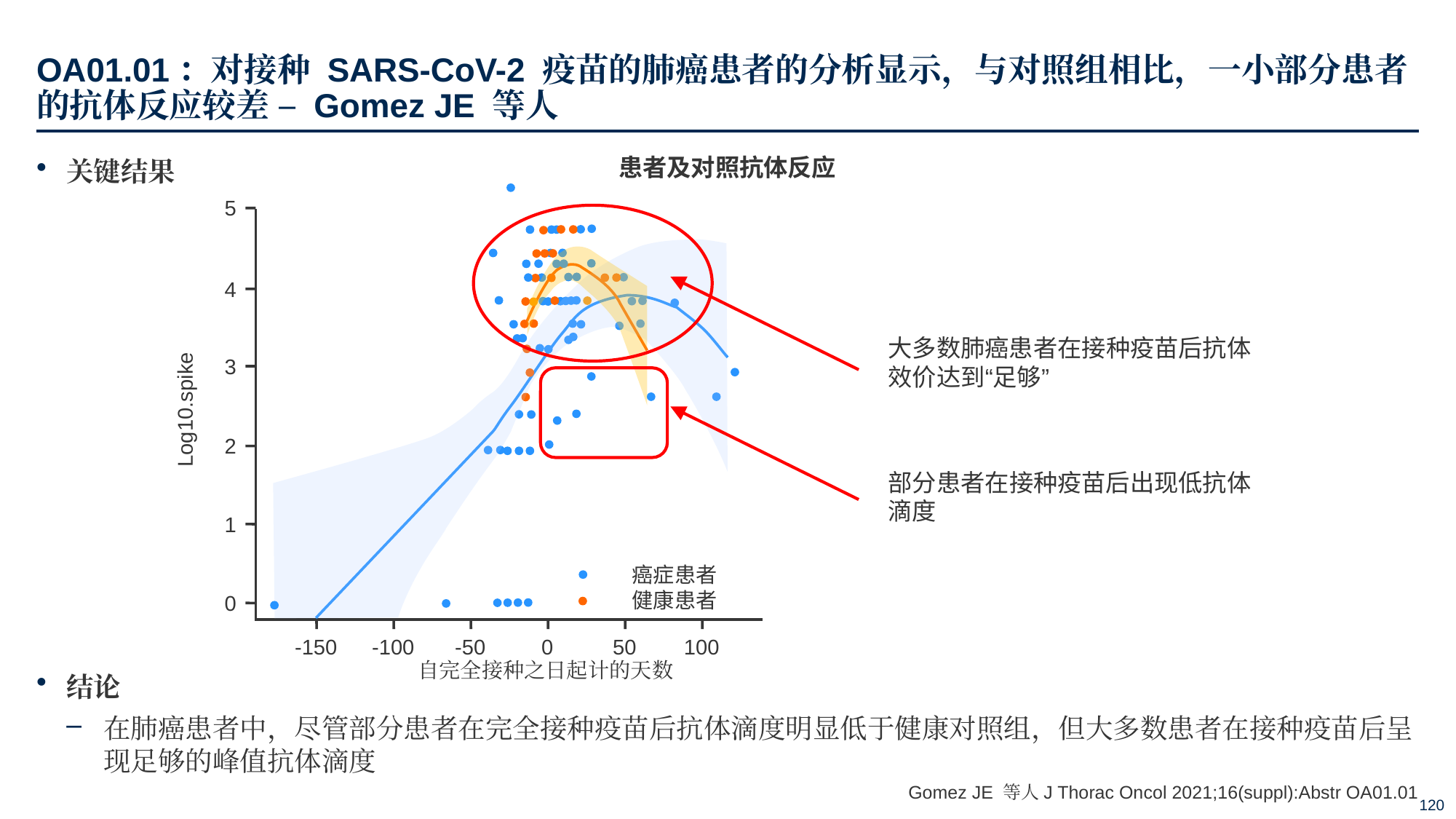

# OA01.01：对接种 SARS-CoV-2 疫苗的肺癌患者的分析显示，与对照组相比，一小部分患者的抗体反应较差 – Gomez JE 等人
患者及对照抗体反应
关键结果
结论
在肺癌患者中，尽管部分患者在完全接种疫苗后抗体滴度明显低于健康对照组，但大多数患者在接种疫苗后呈现足够的峰值抗体滴度

5

4

3

Log10.spike
2

1

0

大多数肺癌患者在接种疫苗后抗体效价达到“足够”

部分患者在接种疫苗后出现低抗体滴度

癌症患者
健康患者

-150
-100
-50
0
50
100
自完全接种之日起计的天数

Gomez JE 等人J Thorac Oncol 2021;16(suppl):Abstr OA01.01